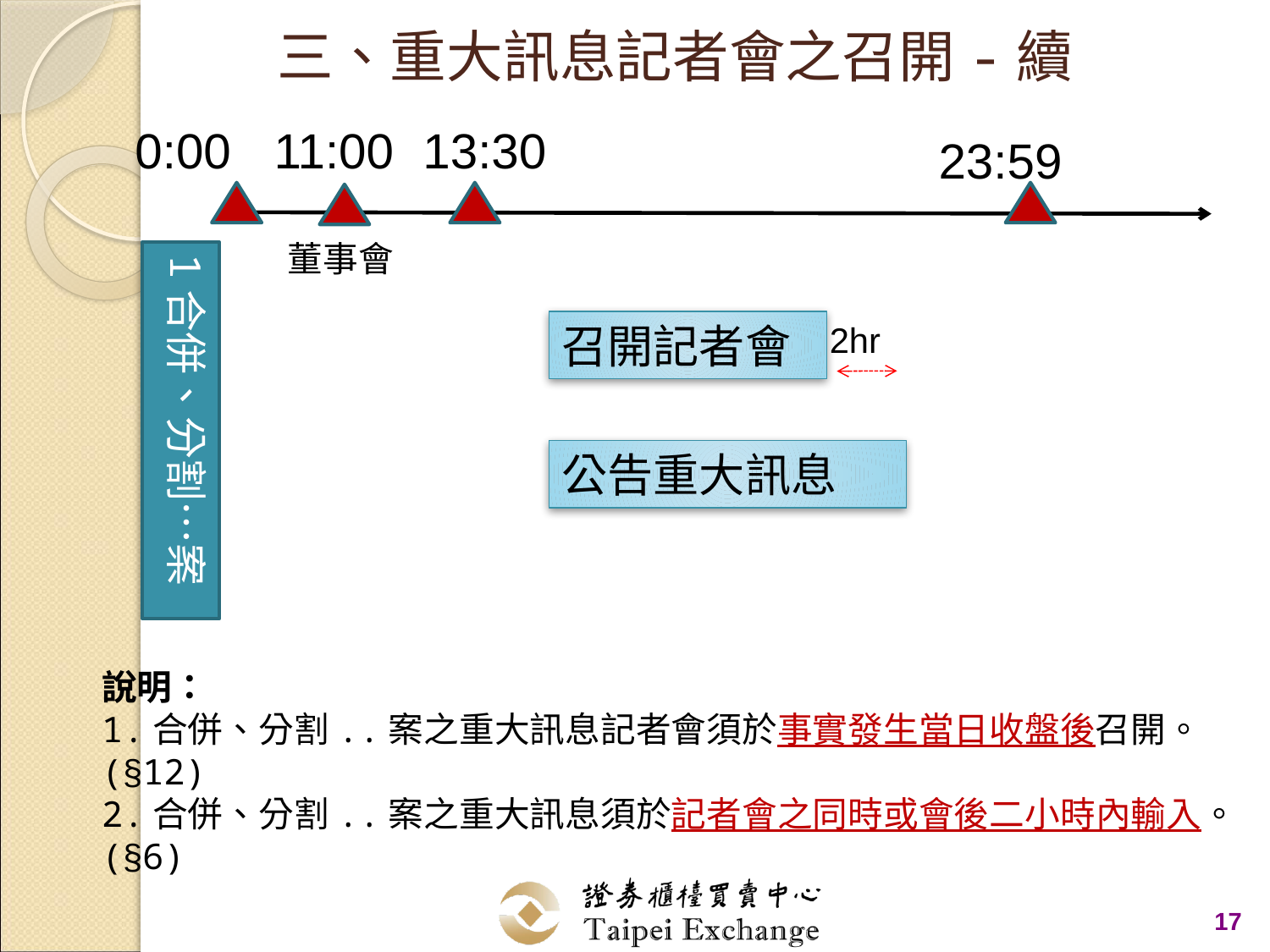

# 三、重大訊息記者會之召開-續
0:00
11:00
13:30
23:59

董事會
1合併、分割…案
召開記者會
2hr
公告重大訊息
說明：
1.合併、分割..案之重大訊息記者會須於事實發生當日收盤後召開。(§12)
2.合併、分割..案之重大訊息須於記者會之同時或會後二小時內輸入。(§6)
17